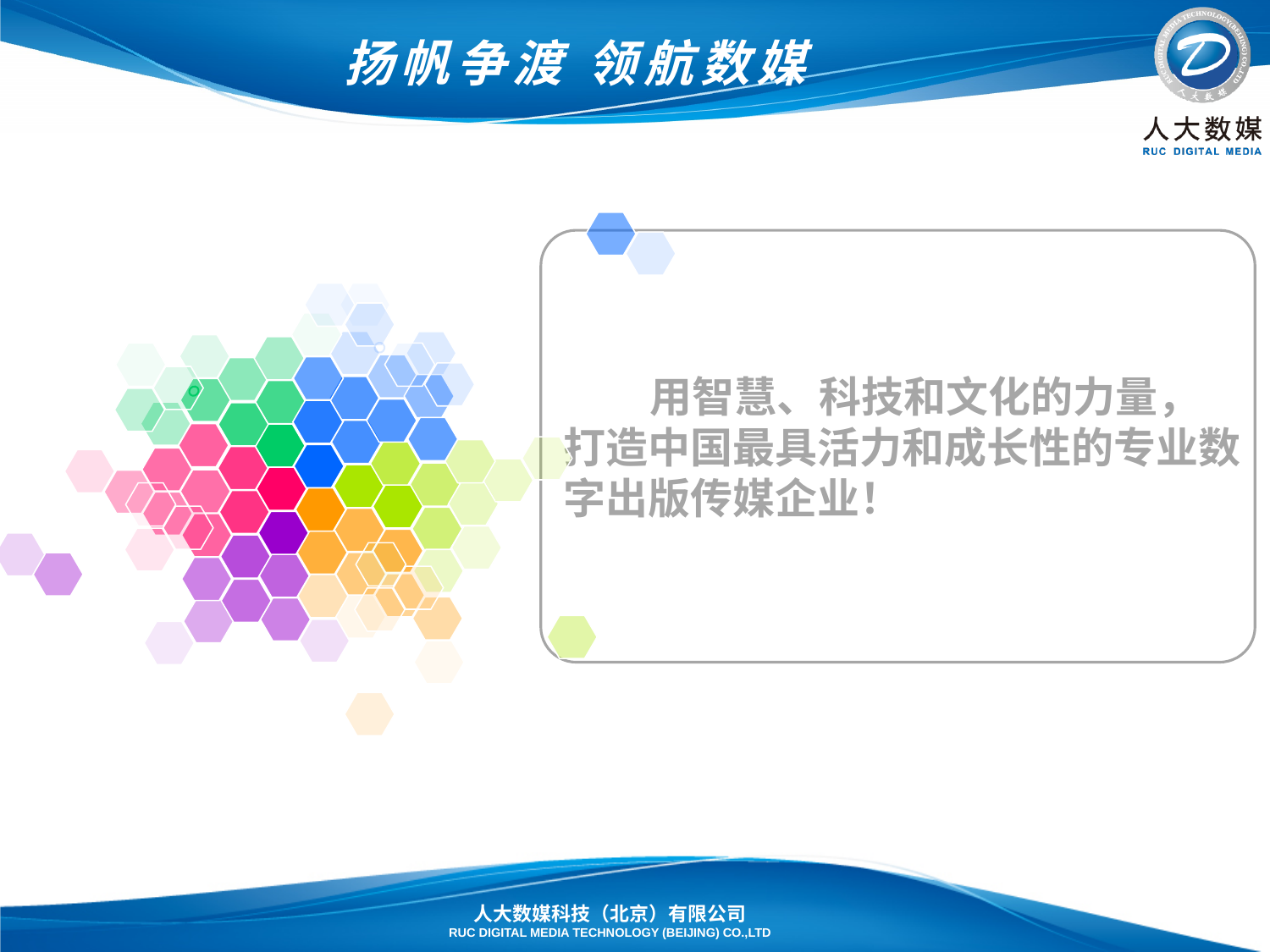

# 扬帆争渡 领航数媒

        用智慧、科技和文化的力量，
打造中国最具活力和成长性的专业数
字出版传媒企业！